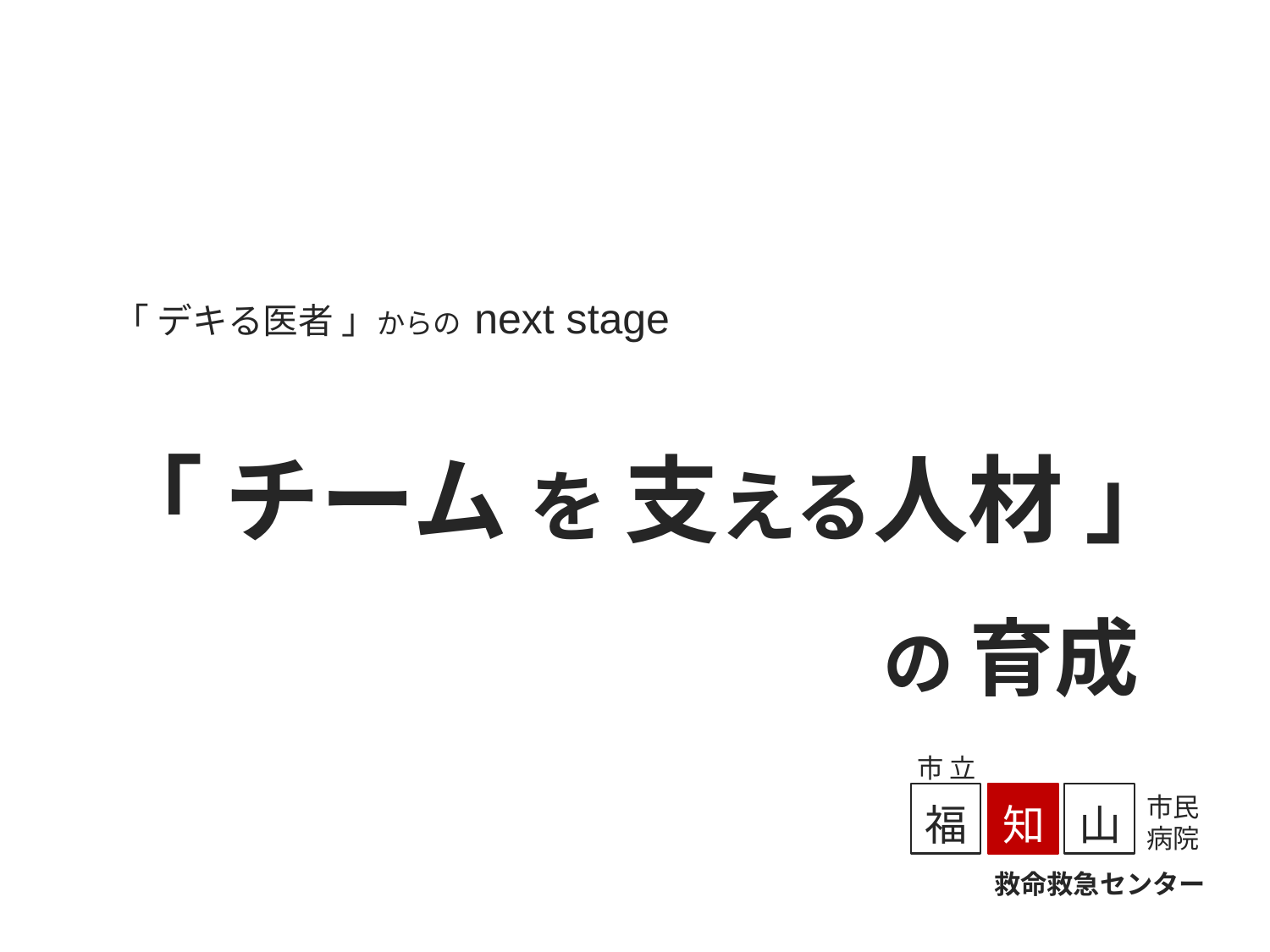

「 デキる医者 」からの next stage
「 チーム を 支える人材 」
　　　　　　　　　　　の 育成
市立

市民
病院
山
福
知
救命救急センター